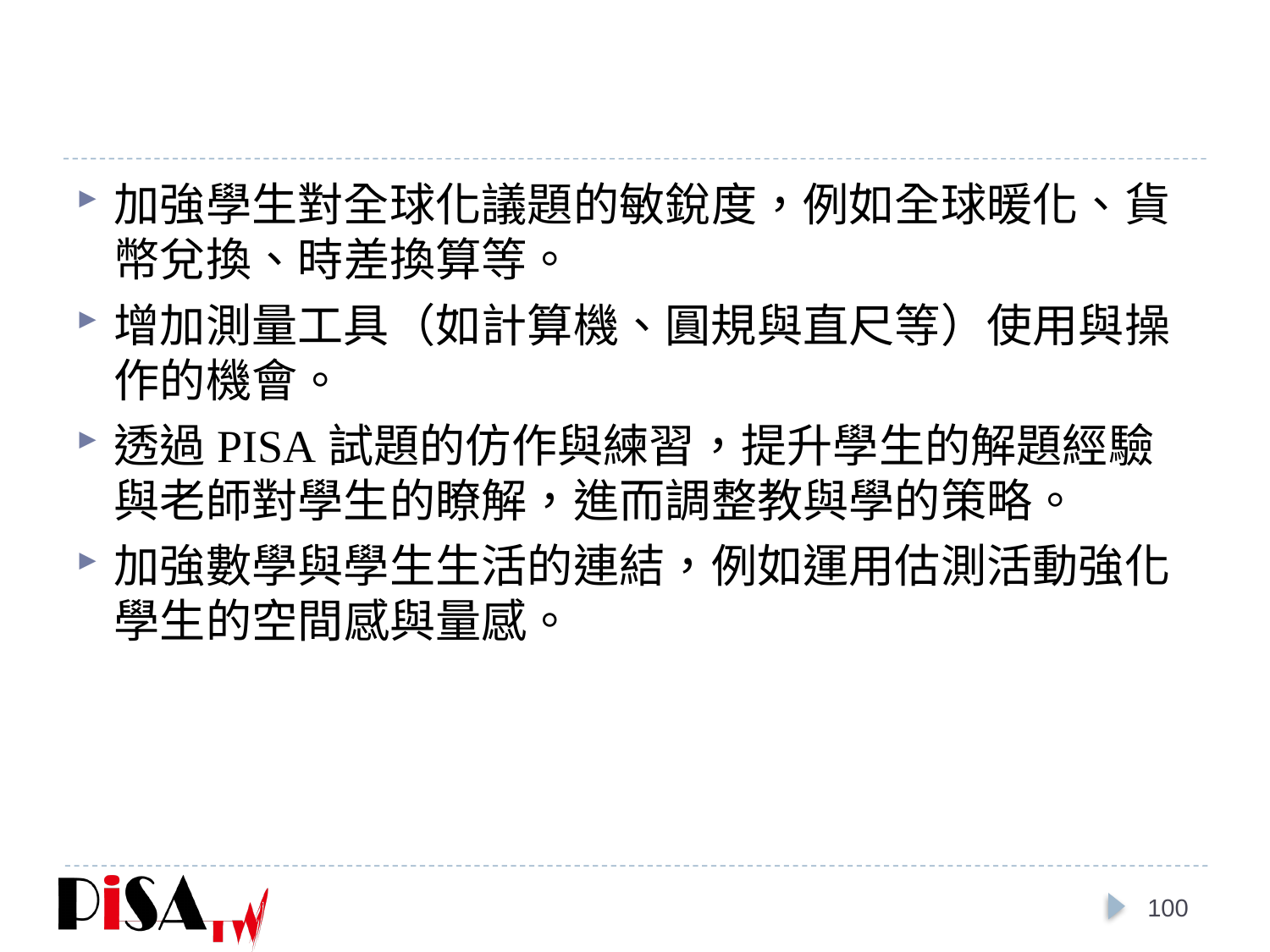

#
加強學生對全球化議題的敏銳度，例如全球暖化、貨幣兌換、時差換算等。
增加測量工具（如計算機、圓規與直尺等）使用與操作的機會。
透過PISA試題的仿作與練習，提升學生的解題經驗與老師對學生的瞭解，進而調整教與學的策略。
加強數學與學生生活的連結，例如運用估測活動強化學生的空間感與量感。

100